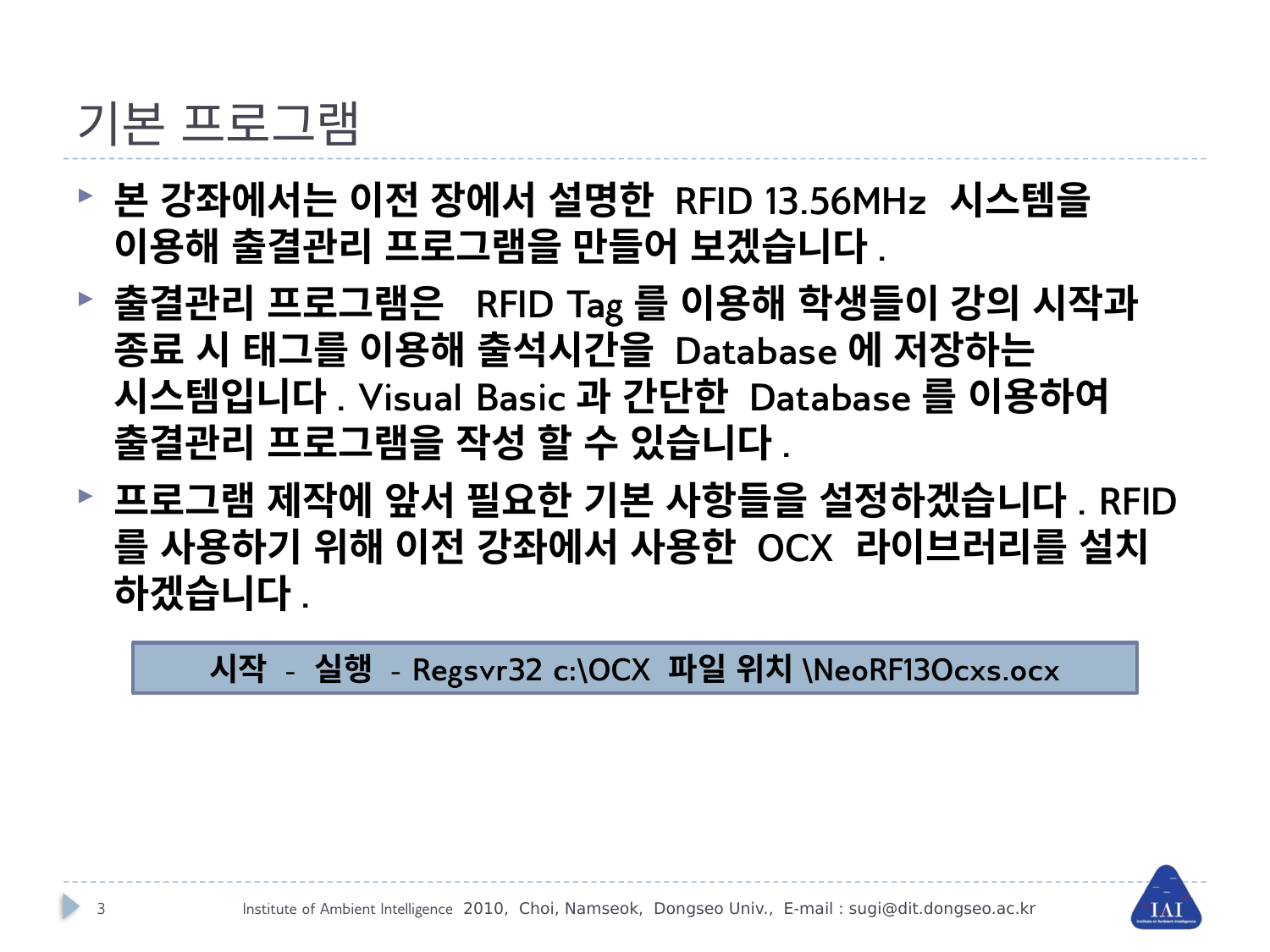

# 기본 프로그램
본 강좌에서는 이전 장에서 설명한 RFID 13.56MHz 시스템을 이용해 출결관리 프로그램을 만들어 보겠습니다.
출결관리 프로그램은  RFID Tag를 이용해 학생들이 강의 시작과 종료 시 태그를 이용해 출석시간을 Database에 저장하는 시스템입니다. Visual Basic과 간단한 Database를 이용하여 출결관리 프로그램을 작성 할 수 있습니다.
프로그램 제작에 앞서 필요한 기본 사항들을 설정하겠습니다. RFID를 사용하기 위해 이전 강좌에서 사용한 OCX 라이브러리를 설치 하겠습니다.
시작 - 실행 - Regsvr32 c:\OCX 파일 위치\NeoRF13Ocxs.ocx